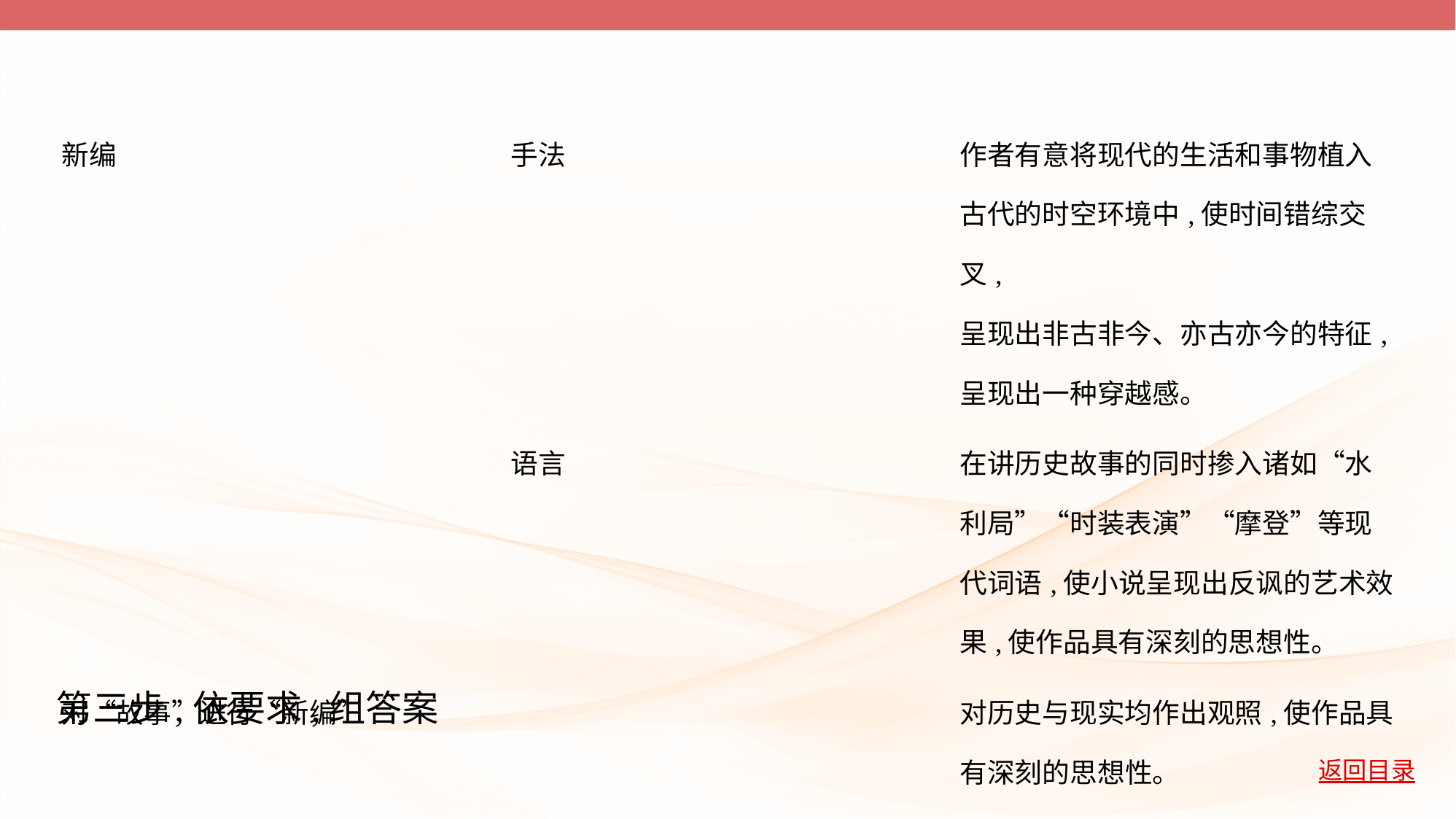

| 新编 | 手法 | 作者有意将现代的生活和事物植入 古代的时空环境中,使时间错综交叉, 呈现出非古非今、亦古亦今的特征, 呈现出一种穿越感。 |
| --- | --- | --- |
|  | 语言 | 在讲历史故事的同时掺入诸如“水 利局”“时装表演”“摩登”等现 代词语,使小说呈现出反讽的艺术效 果,使作品具有深刻的思想性。 |
| 对“故事”进行“新编” |  | 对历史与现实均作出观照,使作品具 有深刻的思想性。 |
第三步,依要求,组答案